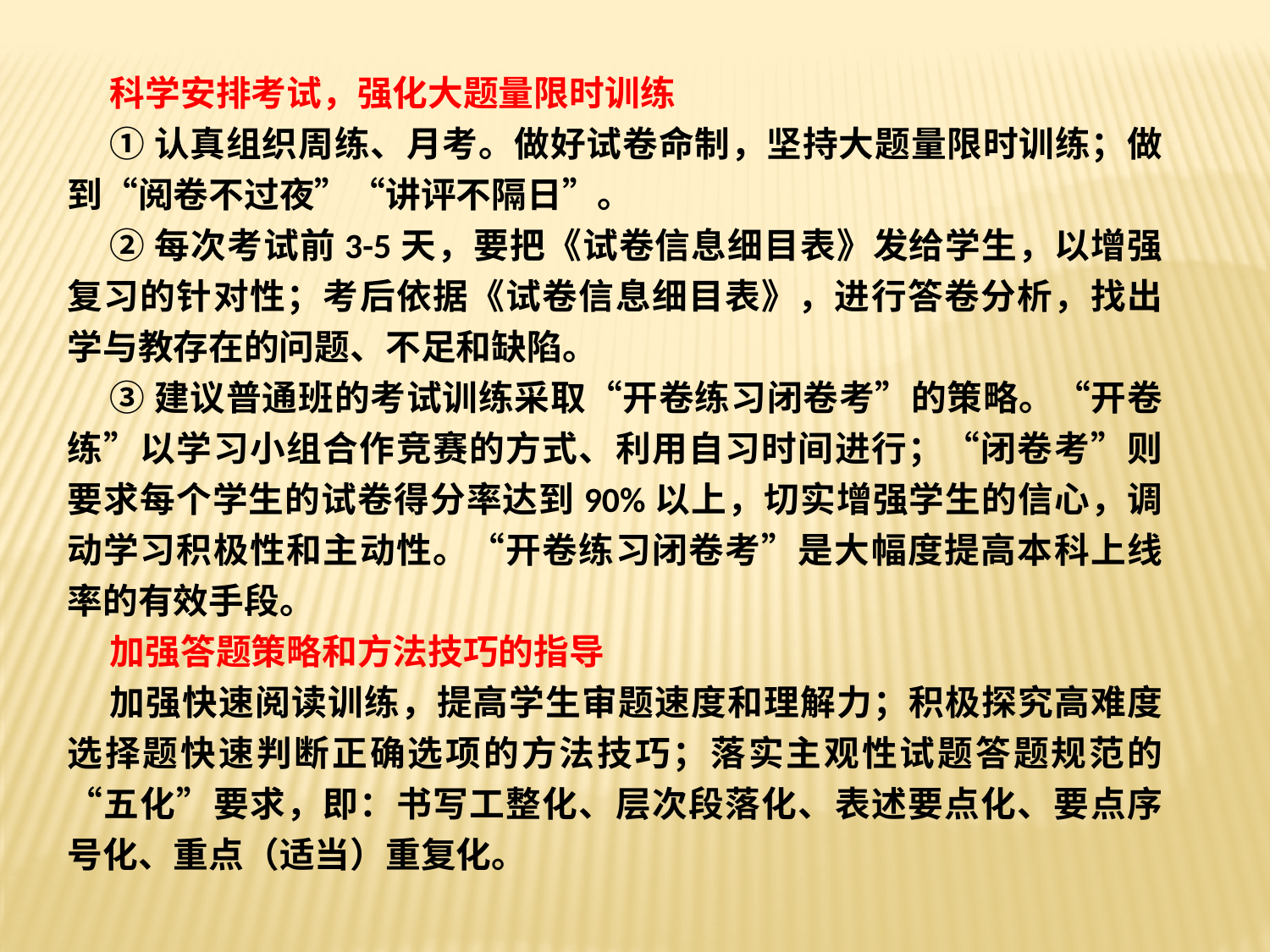

科学安排考试，强化大题量限时训练
①认真组织周练、月考。做好试卷命制，坚持大题量限时训练；做到“阅卷不过夜”“讲评不隔日”。
②每次考试前3-5天，要把《试卷信息细目表》发给学生，以增强复习的针对性；考后依据《试卷信息细目表》，进行答卷分析，找出学与教存在的问题、不足和缺陷。
③建议普通班的考试训练采取“开卷练习闭卷考”的策略。“开卷练”以学习小组合作竞赛的方式、利用自习时间进行；“闭卷考”则要求每个学生的试卷得分率达到90%以上，切实增强学生的信心，调动学习积极性和主动性。“开卷练习闭卷考”是大幅度提高本科上线率的有效手段。
加强答题策略和方法技巧的指导
加强快速阅读训练，提高学生审题速度和理解力；积极探究高难度选择题快速判断正确选项的方法技巧；落实主观性试题答题规范的“五化”要求，即：书写工整化、层次段落化、表述要点化、要点序号化、重点（适当）重复化。